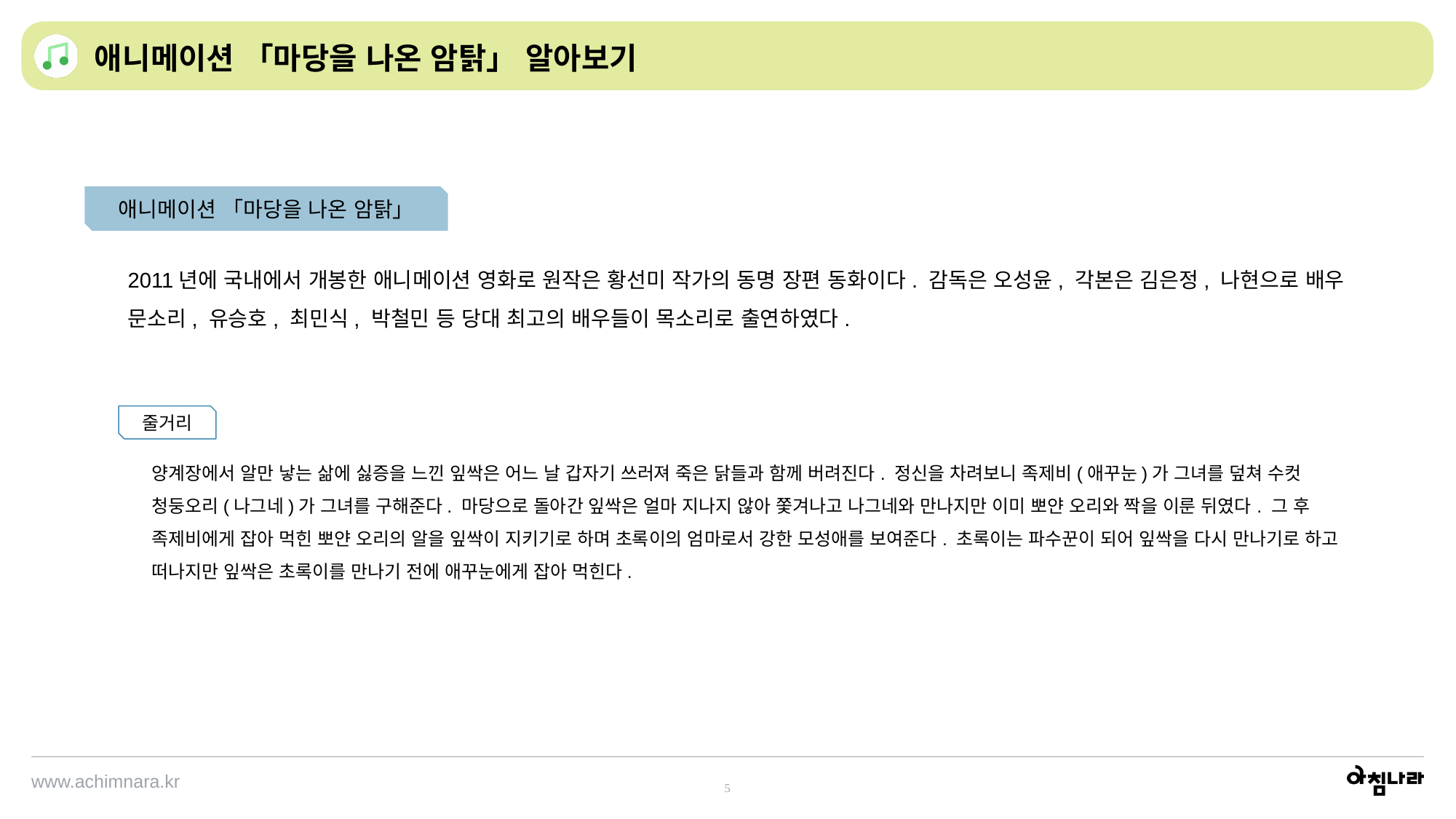

애니메이션 「마당을 나온 암탉」 알아보기
애니메이션 「마당을 나온 암탉」
2011년에 국내에서 개봉한 애니메이션 영화로 원작은 황선미 작가의 동명 장편 동화이다. 감독은 오성윤, 각본은 김은정, 나현으로 배우 문소리, 유승호, 최민식, 박철민 등 당대 최고의 배우들이 목소리로 출연하였다.
줄거리
양계장에서 알만 낳는 삶에 싫증을 느낀 잎싹은 어느 날 갑자기 쓰러져 죽은 닭들과 함께 버려진다. 정신을 차려보니 족제비(애꾸눈)가 그녀를 덮쳐 수컷 청둥오리(나그네)가 그녀를 구해준다. 마당으로 돌아간 잎싹은 얼마 지나지 않아 쫓겨나고 나그네와 만나지만 이미 뽀얀 오리와 짝을 이룬 뒤였다. 그 후 족제비에게 잡아 먹힌 뽀얀 오리의 알을 잎싹이 지키기로 하며 초록이의 엄마로서 강한 모성애를 보여준다. 초록이는 파수꾼이 되어 잎싹을 다시 만나기로 하고 떠나지만 잎싹은 초록이를 만나기 전에 애꾸눈에게 잡아 먹힌다.
5